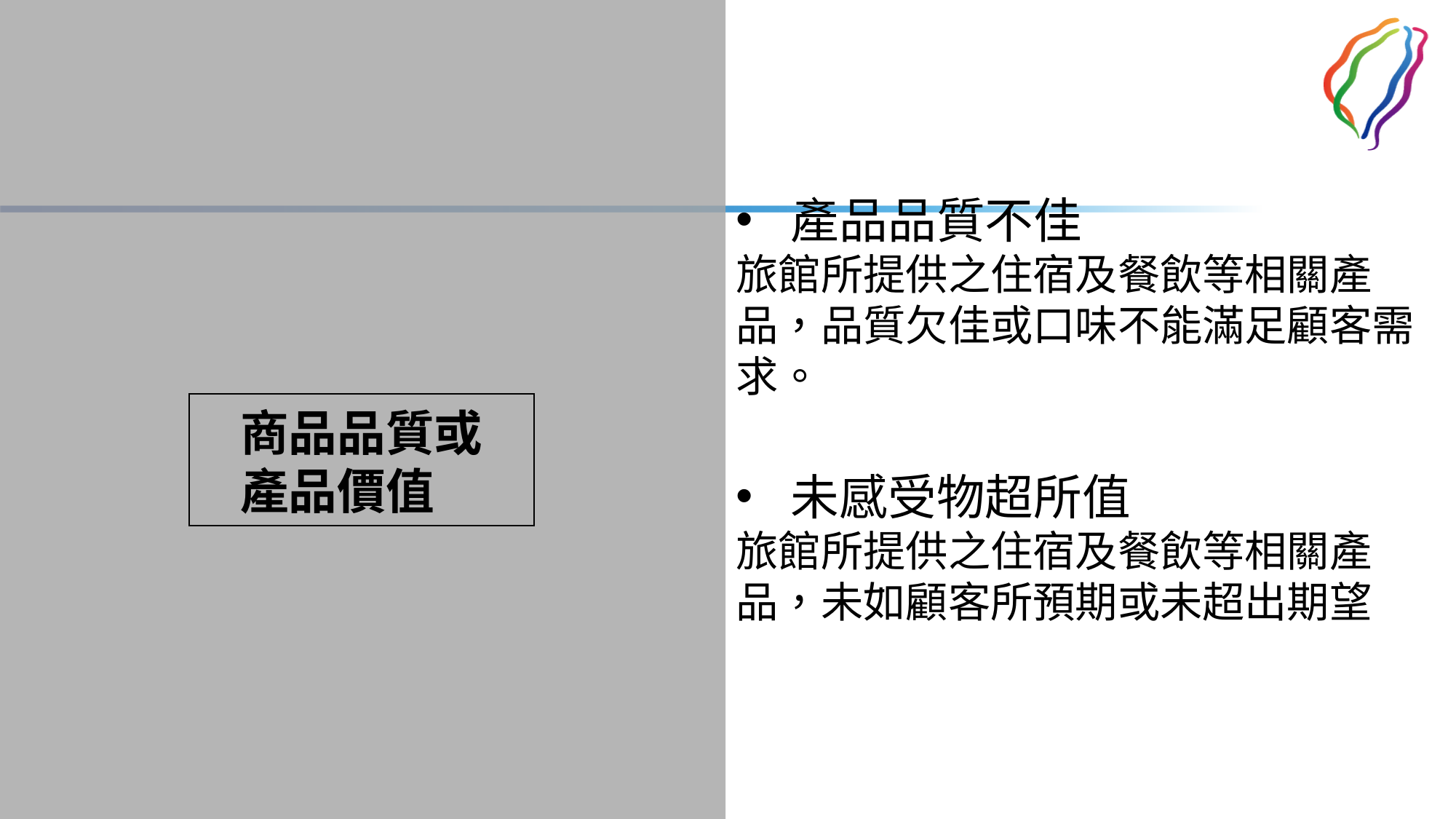

產品品質不佳
旅館所提供之住宿及餐飲等相關產品，品質欠佳或口味不能滿足顧客需求。

未感受物超所值
旅館所提供之住宿及餐飲等相關產品，未如顧客所預期或未超出期望

商品品質或
產品價值